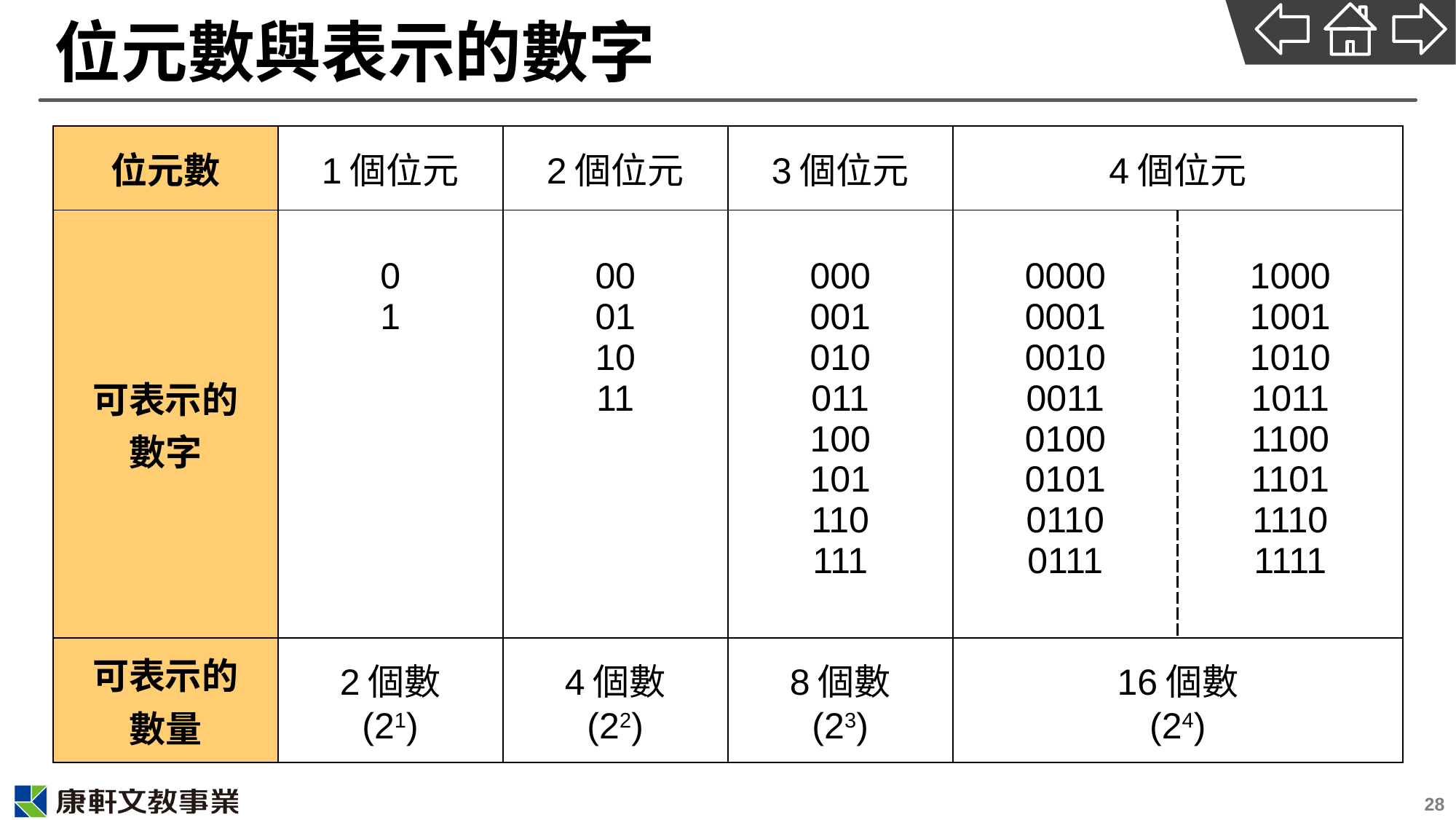

# 位元數與表示的數字
| 位元數 | 1個位元 | 2個位元 | 3個位元 | 4個位元 |  |
| --- | --- | --- | --- | --- | --- |
| 可表示的 數字 | 0 1 | 00 01 10 11 | 000 001 010 011 100 101 110 111 | 0000 0001 0010 0011 0100 0101 0110 0111 | 1000 1001 1010 1011 1100 1101 1110 1111 |
| 可表示的 數量 | 2個數 (21) | 4個數 (22) | 8個數 (23) | 16個數 (24) |  |
28